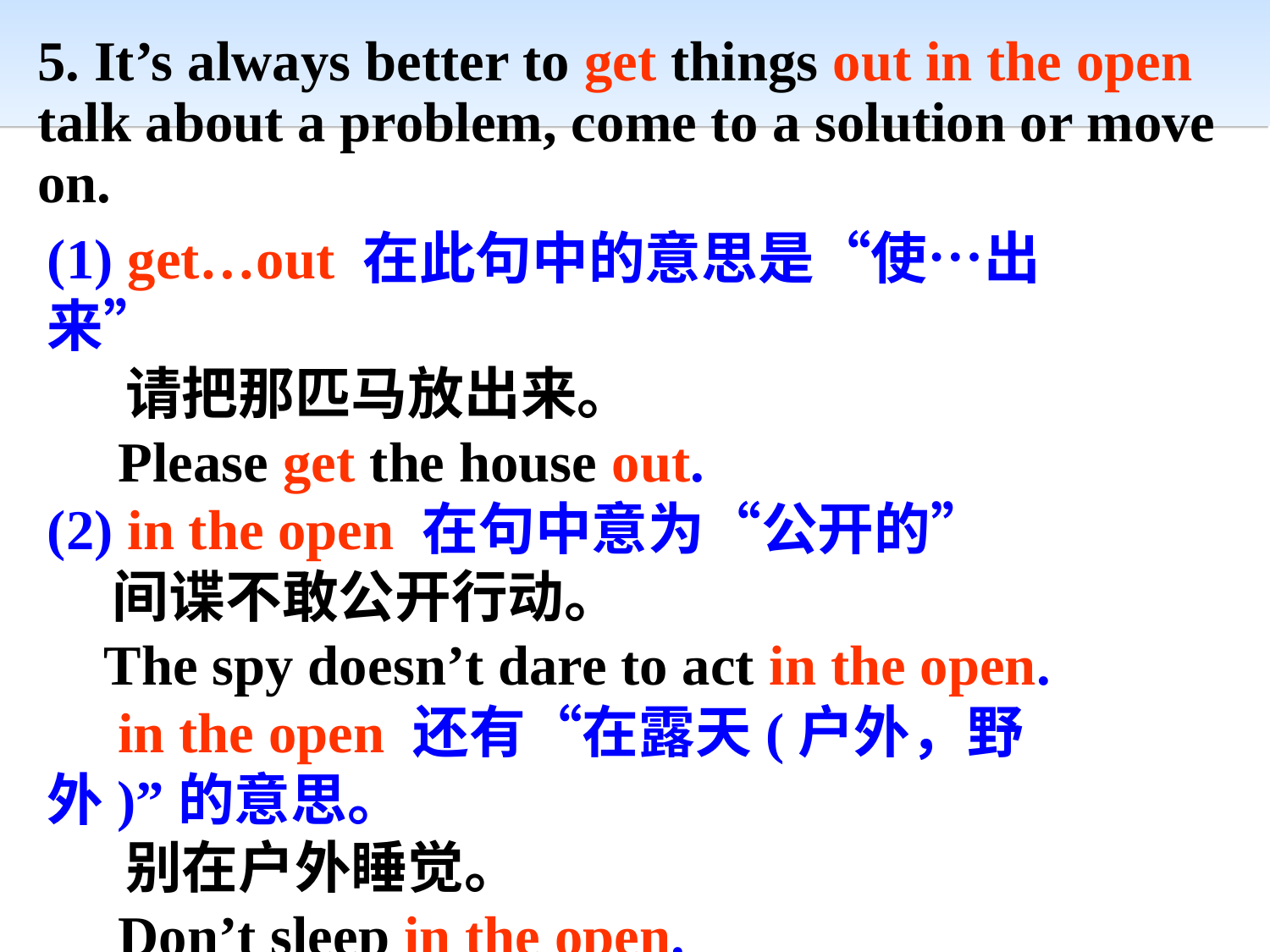

5. It’s always better to get things out in the open talk about a problem, come to a solution or move on.
(1) get…out 在此句中的意思是“使…出来”
     请把那匹马放出来。
     Please get the house out.
(2) in the open 在句中意为“公开的”
    间谍不敢公开行动。
    The spy doesn’t dare to act in the open.
     in the open 还有“在露天(户外，野外)”的意思。
     别在户外睡觉。
     Don’t sleep in the open.